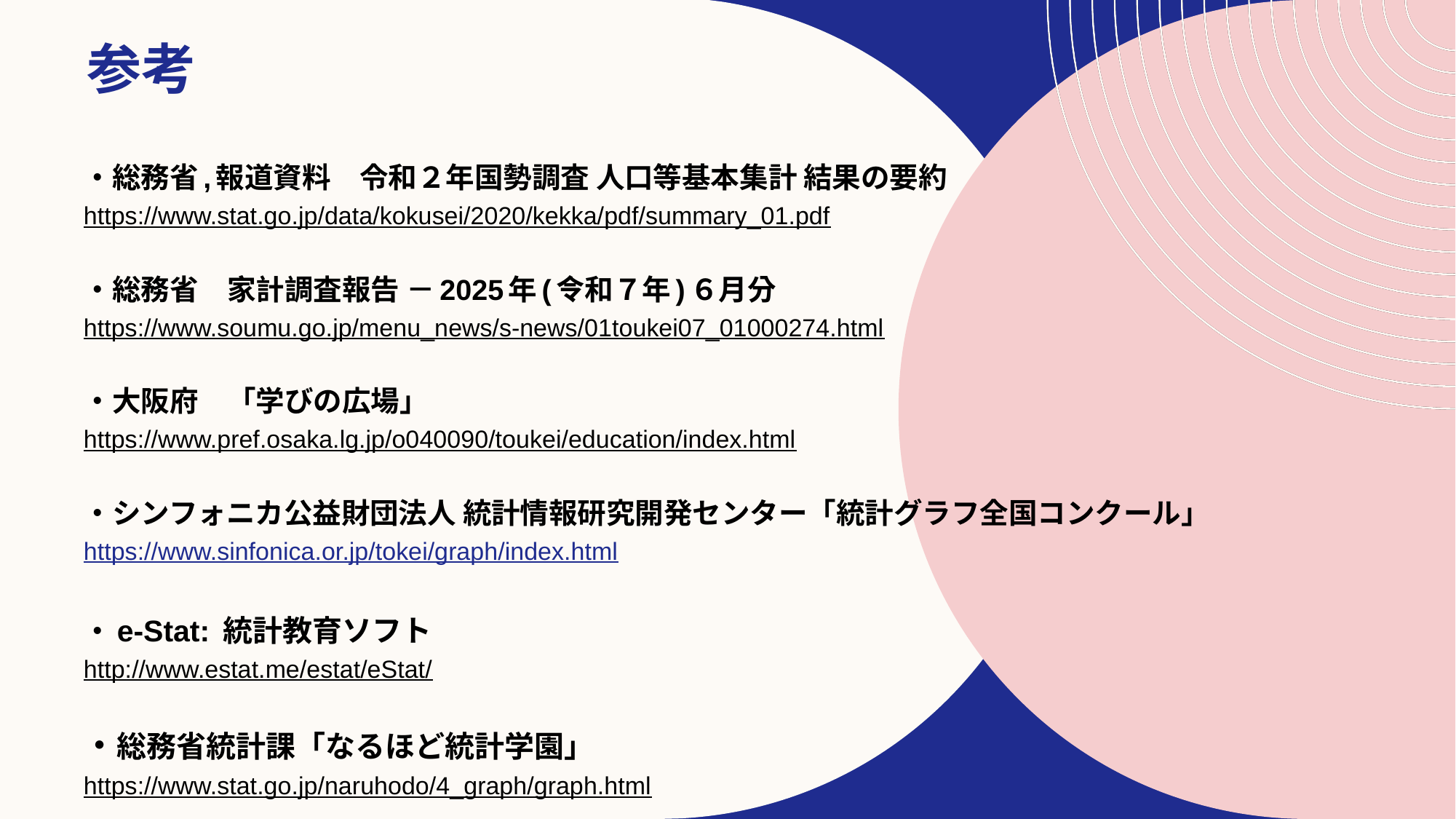

# 参考

・総務省,報道資料　令和２年国勢調査 人口等基本集計 結果の要約
https://www.stat.go.jp/data/kokusei/2020/kekka/pdf/summary_01.pdf

・総務省　家計調査報告 －2025年(令和７年)６月分
https://www.soumu.go.jp/menu_news/s-news/01toukei07_01000274.html

・大阪府　「学びの広場」
https://www.pref.osaka.lg.jp/o040090/toukei/education/index.html

・シンフォニカ公益財団法人 統計情報研究開発センター「統計グラフ全国コンクール」
https://www.sinfonica.or.jp/tokei/graph/index.html

・e-Stat: 統計教育ソフト
http://www.estat.me/estat/eStat/

・総務省統計課「なるほど統計学園」
https://www.stat.go.jp/naruhodo/4_graph/graph.html